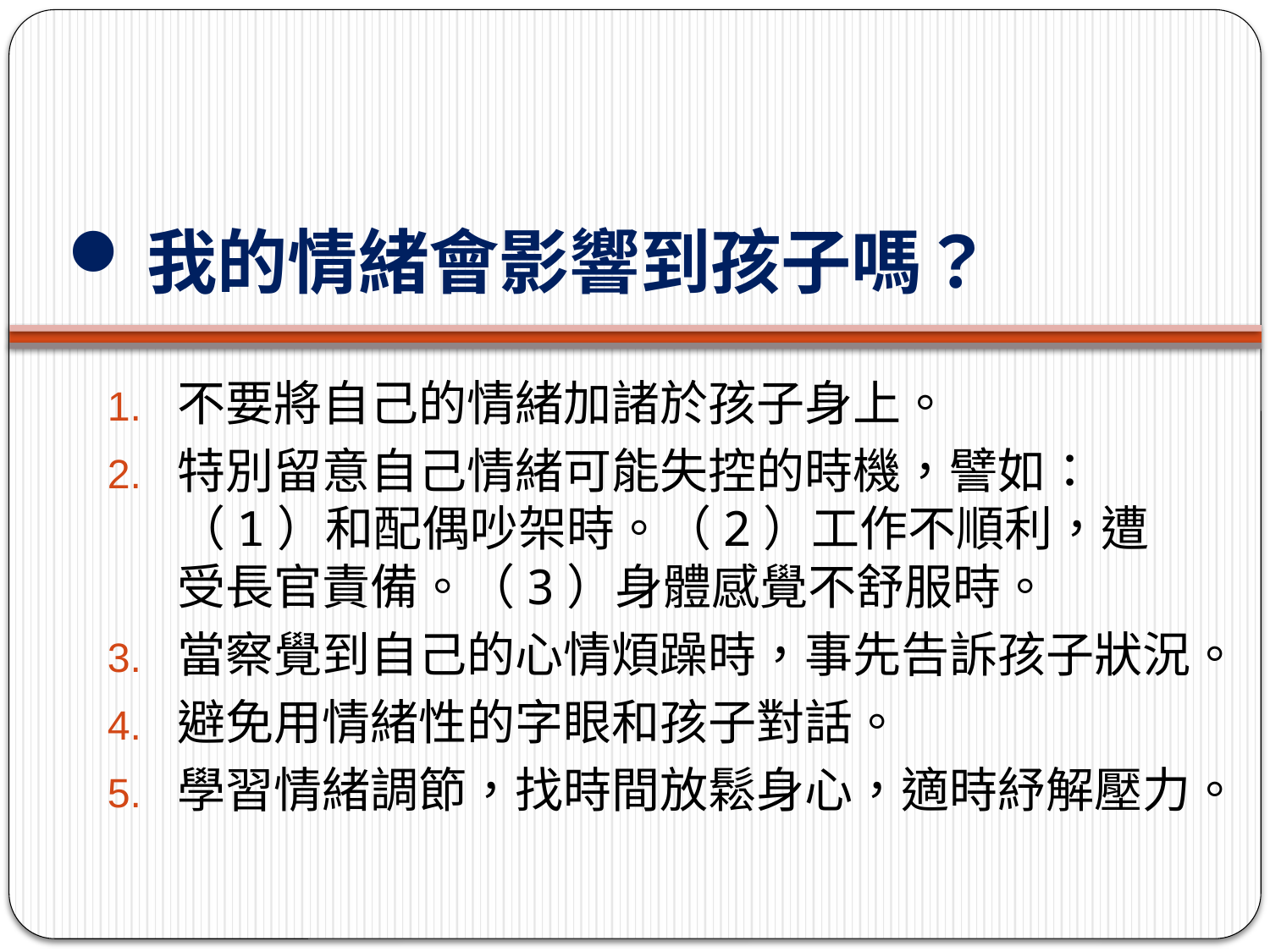

# 我的情緒會影響到孩子嗎？
不要將自己的情緒加諸於孩子身上。
特別留意自己情緒可能失控的時機，譬如：（1）和配偶吵架時。（2）工作不順利，遭受長官責備。（3）身體感覺不舒服時。
當察覺到自己的心情煩躁時，事先告訴孩子狀況。
避免用情緒性的字眼和孩子對話。
學習情緒調節，找時間放鬆身心，適時紓解壓力。